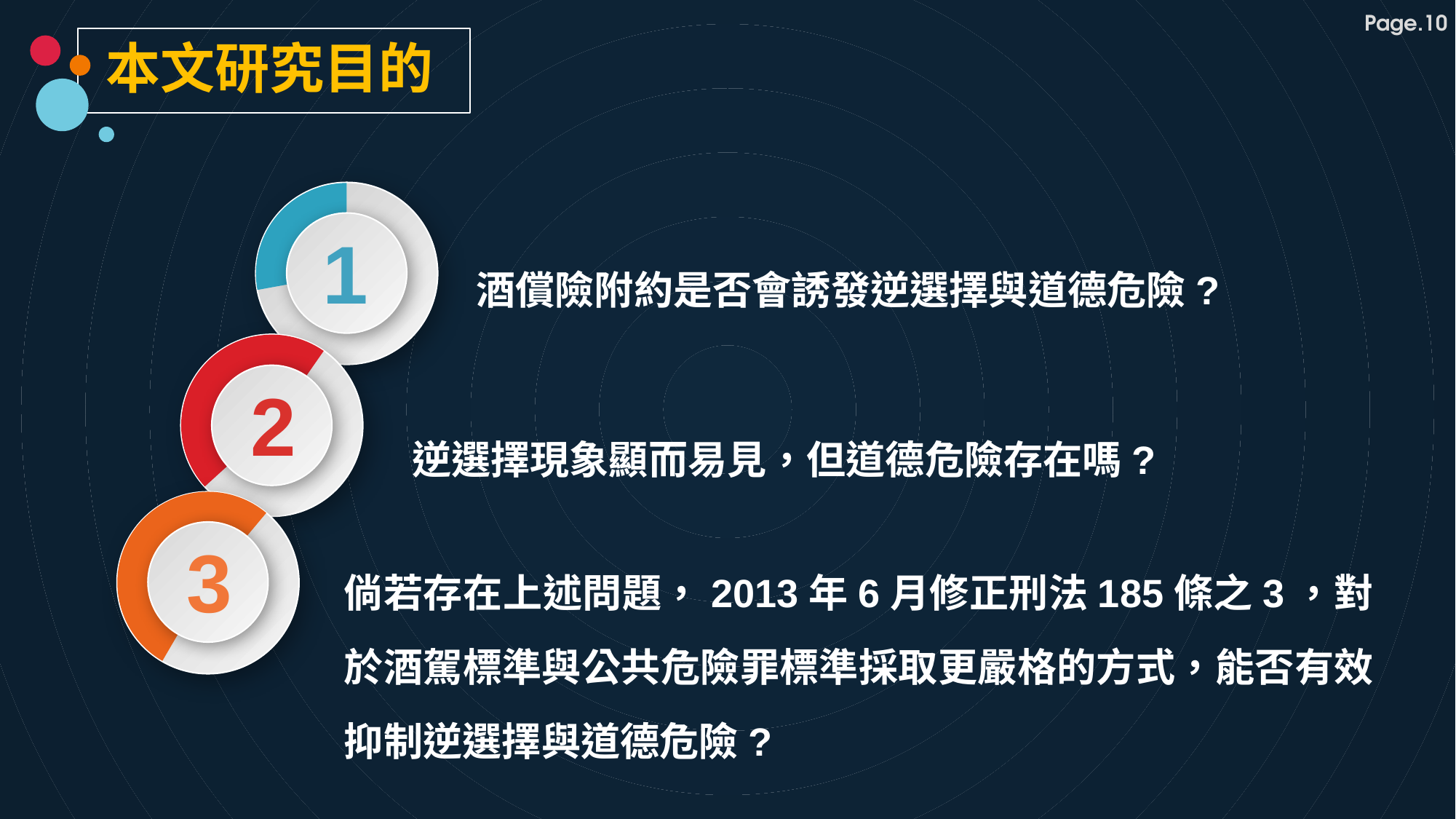

本文研究目的

1
酒償險附約是否會誘發逆選擇與道德危險?

2
逆選擇現象顯而易見，但道德危險存在嗎?

3
倘若存在上述問題，2013年6月修正刑法185條之3，對於酒駕標準與公共危險罪標準採取更嚴格的方式，能否有效抑制逆選擇與道德危險?